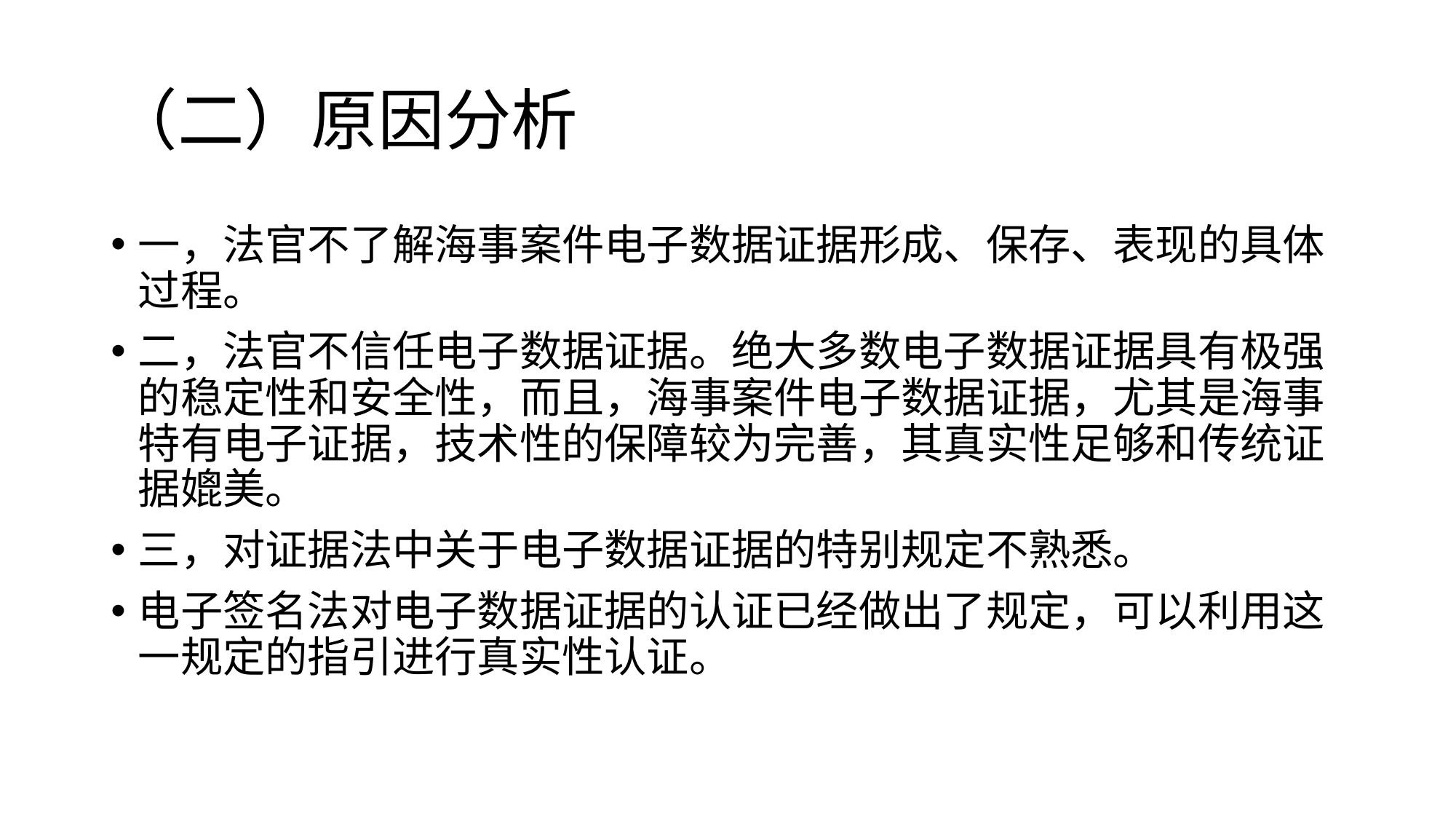

# （二）原因分析
一，法官不了解海事案件电子数据证据形成、保存、表现的具体过程。
二，法官不信任电子数据证据。绝大多数电子数据证据具有极强的稳定性和安全性，而且，海事案件电子数据证据，尤其是海事特有电子证据，技术性的保障较为完善，其真实性足够和传统证据媲美。
三，对证据法中关于电子数据证据的特别规定不熟悉。
电子签名法对电子数据证据的认证已经做出了规定，可以利用这一规定的指引进行真实性认证。